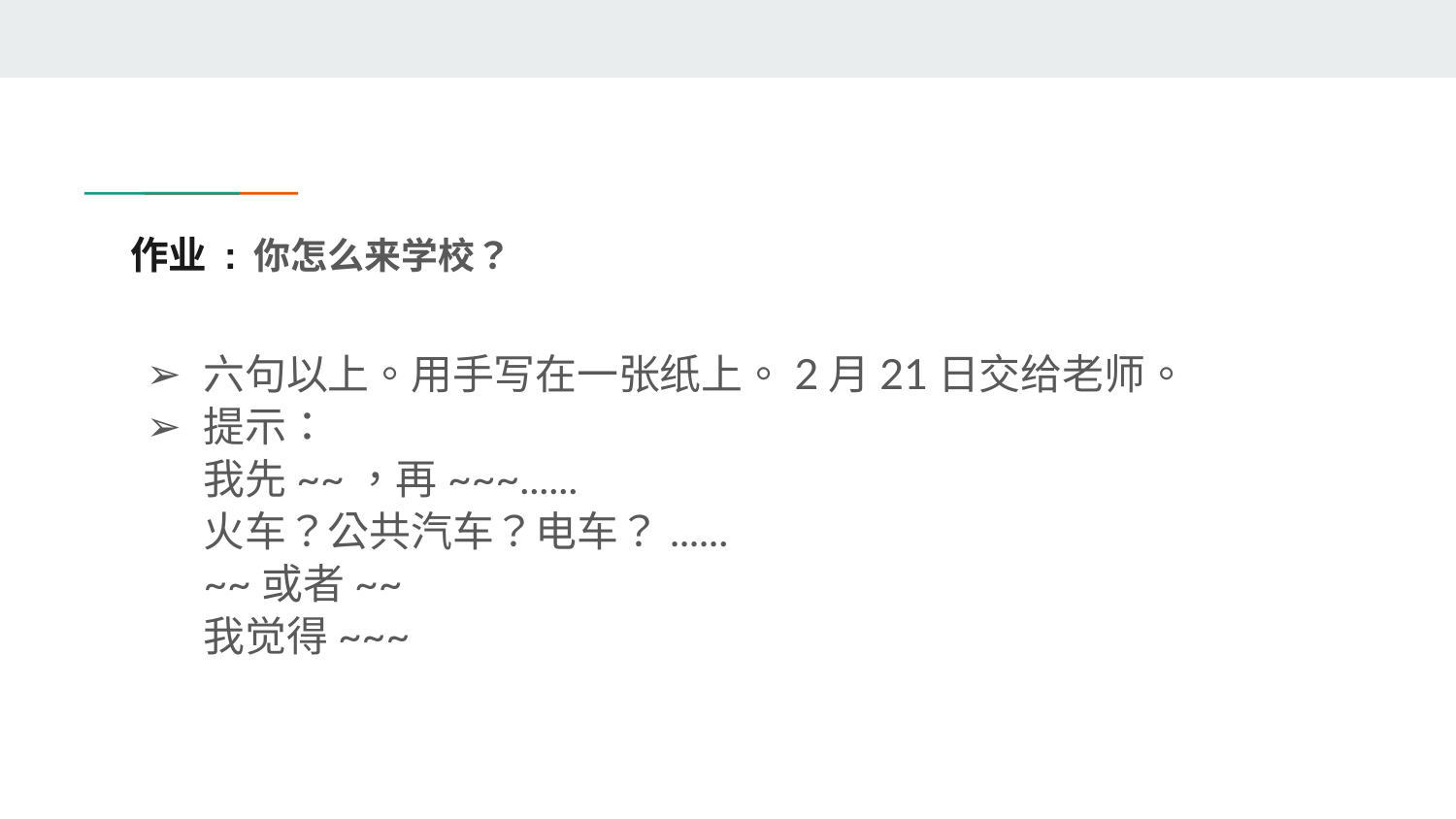

# 作业 : 你怎么来学校？
六句以上。用手写在一张纸上。2月21日交给老师。
提示：
我先~~，再~~~......
火车？公共汽车？电车？......
~~或者~~
我觉得~~~